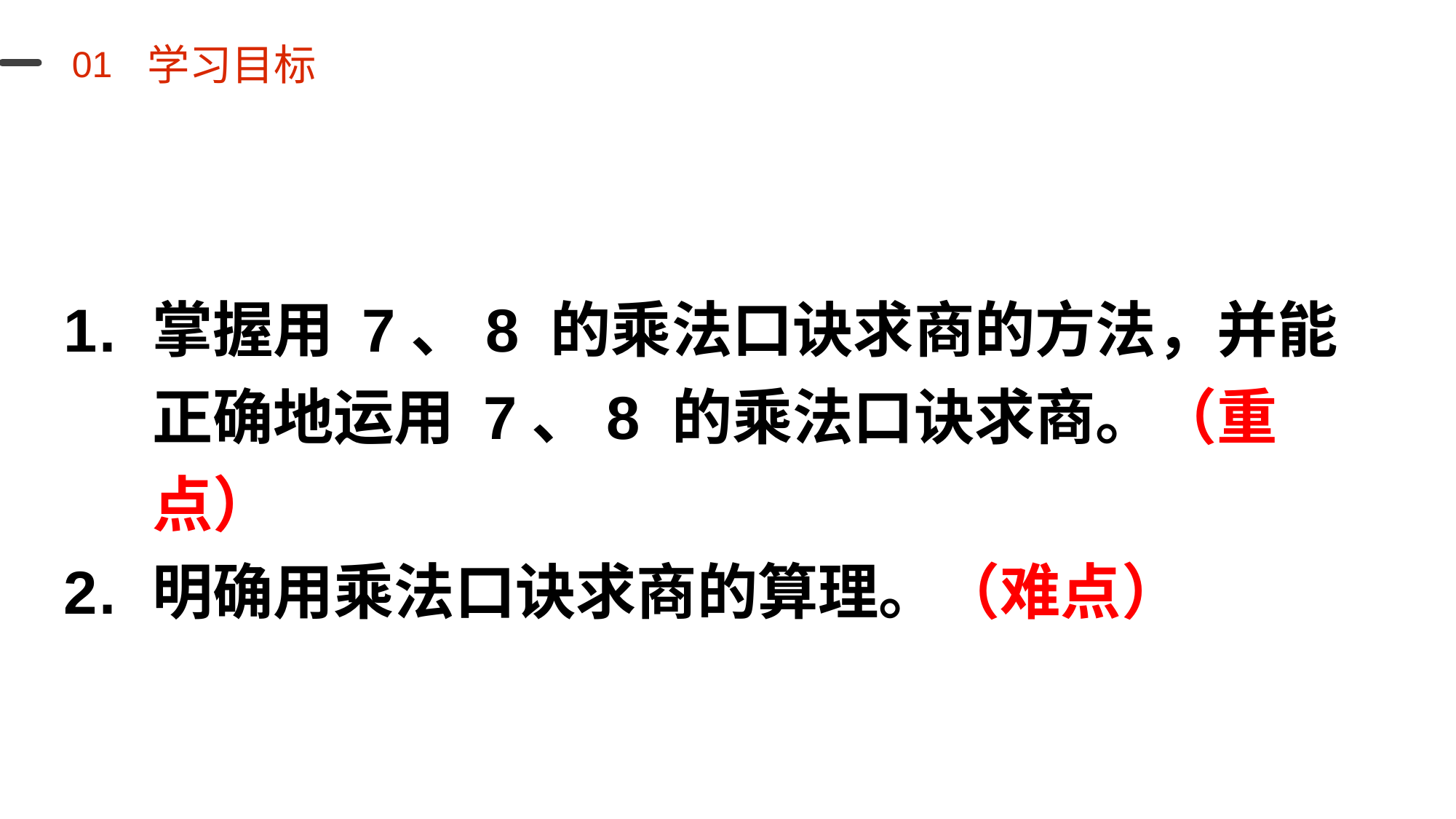

学习目标
01
掌握用 7、8 的乘法口诀求商的方法，并能正确地运用 7、8 的乘法口诀求商。（重点）
明确用乘法口诀求商的算理。（难点）